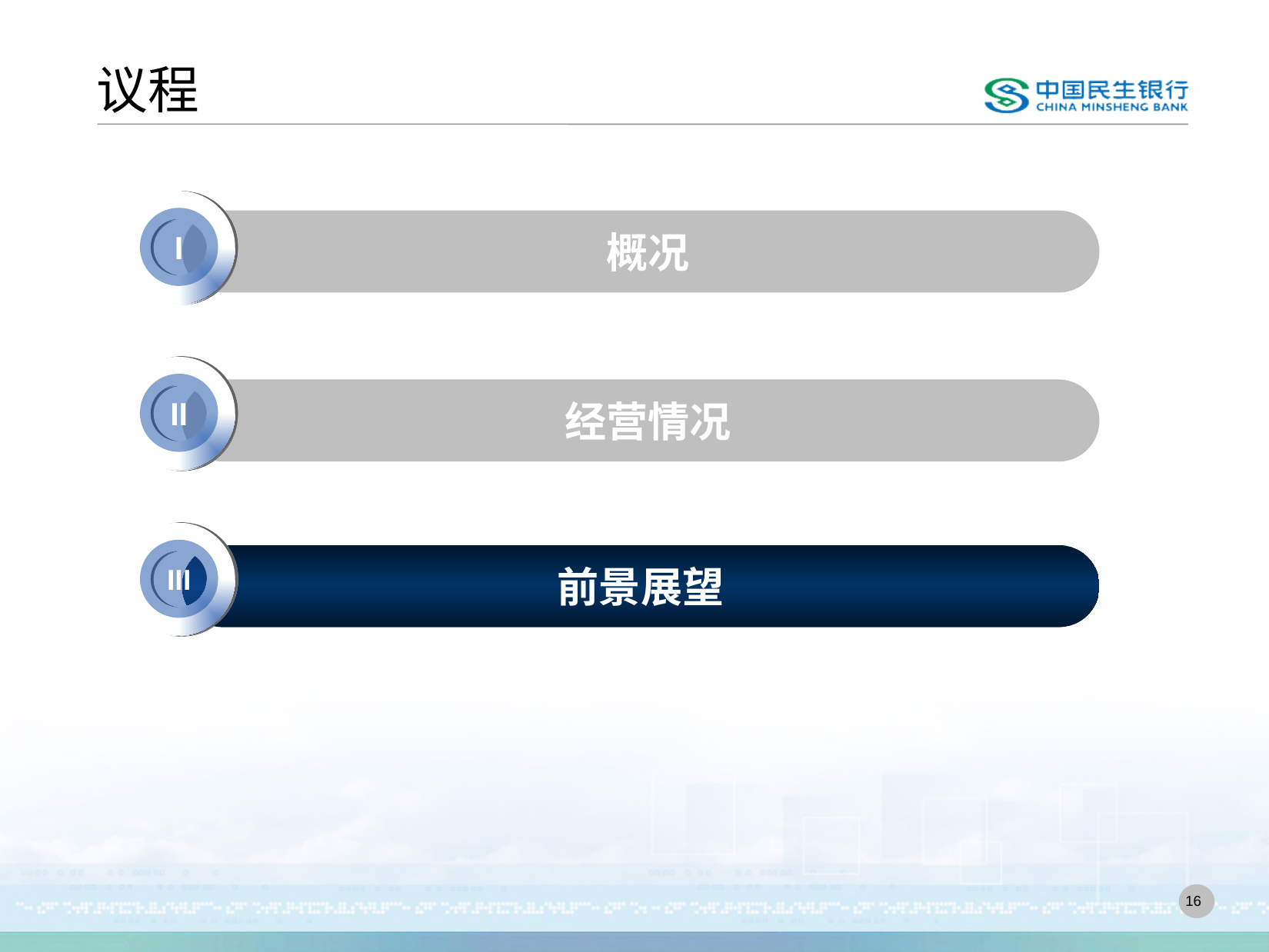

议程

I
概况

II
经营情况

III
前景展望
16